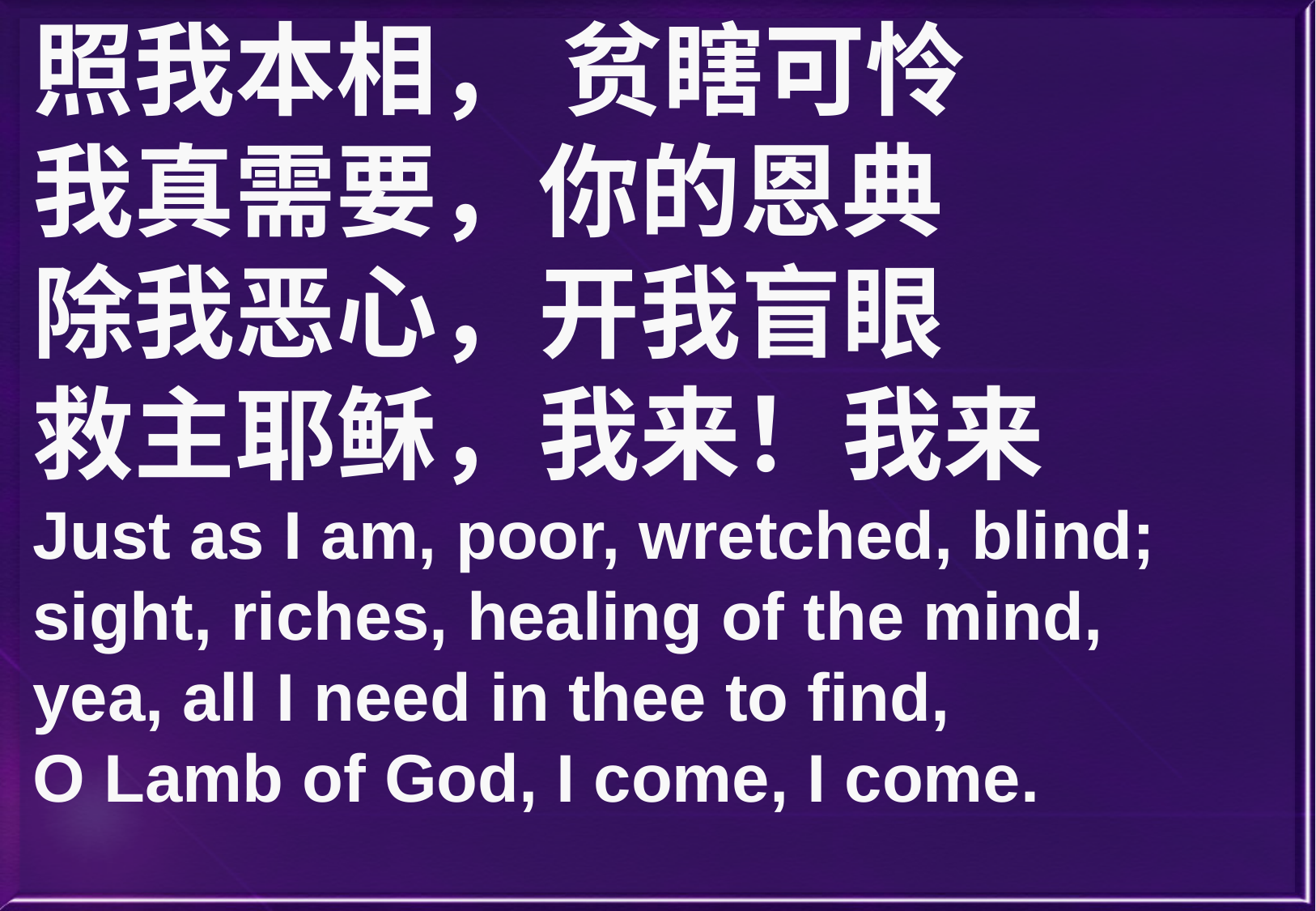

照我本相， 贫瞎可怜
我真需要，你的恩典
除我恶心，开我盲眼
救主耶稣，我来！我来
Just as I am, poor, wretched, blind;
sight, riches, healing of the mind,
yea, all I need in thee to find,
O Lamb of God, I come, I come.